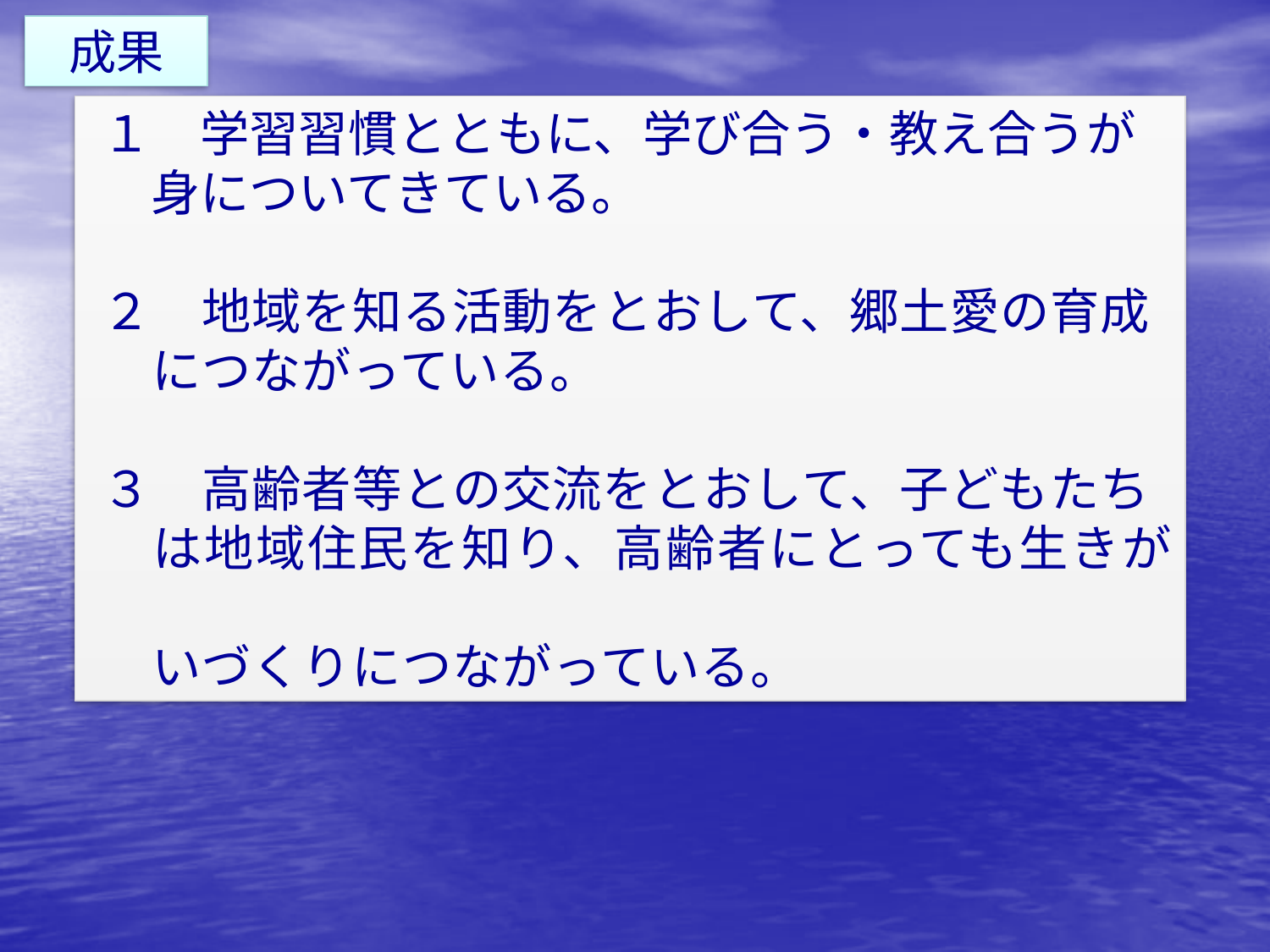

成果
１　学習習慣とともに、学び合う・教え合うが
　身についてきている。

２　地域を知る活動をとおして、郷土愛の育成
　につながっている。

３　高齢者等との交流をとおして、子どもたち
　は地域住民を知り、高齢者にとっても生きが
　いづくりにつながっている。